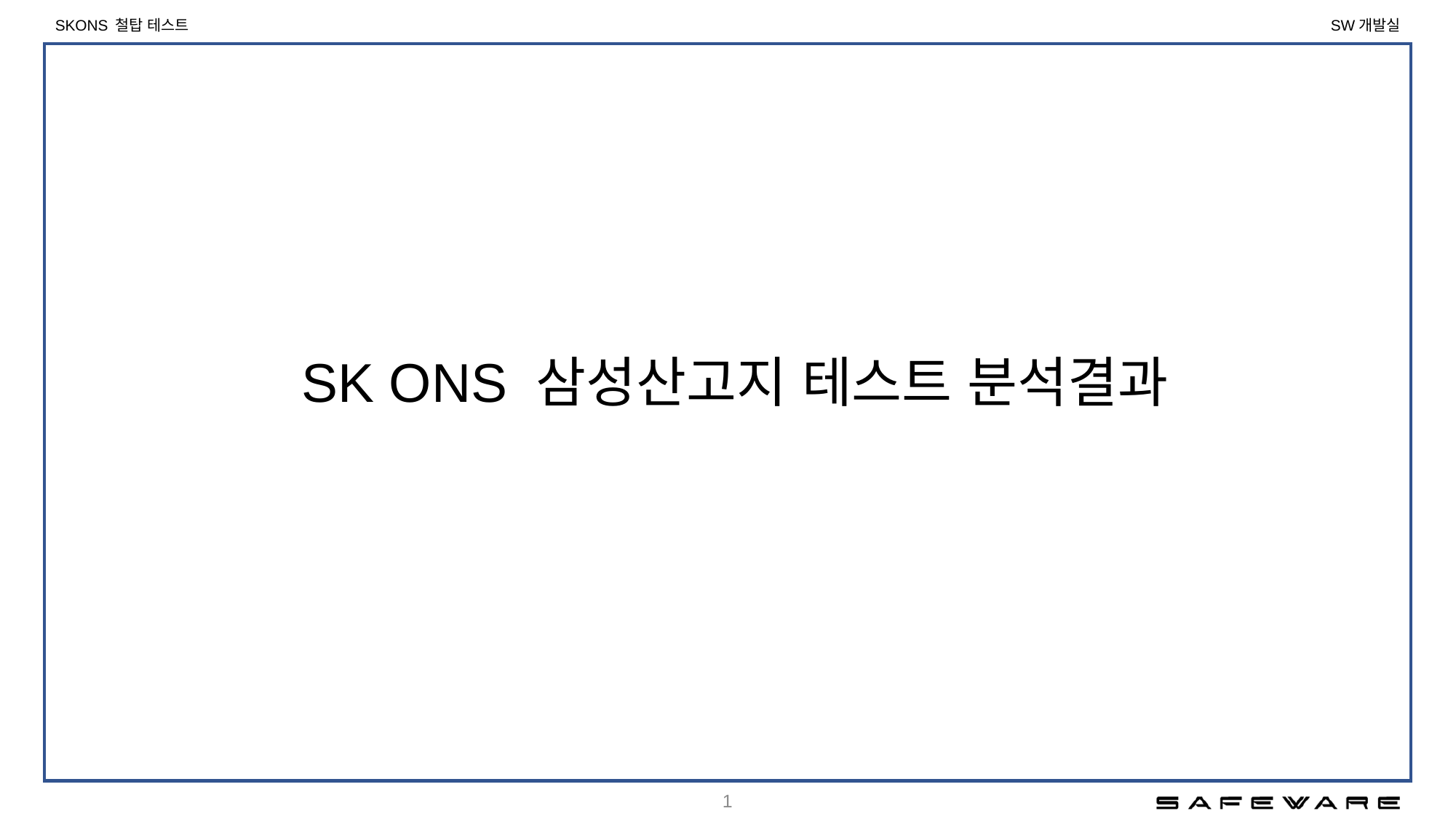

# SK ONS 삼성산고지 테스트 분석결과
1